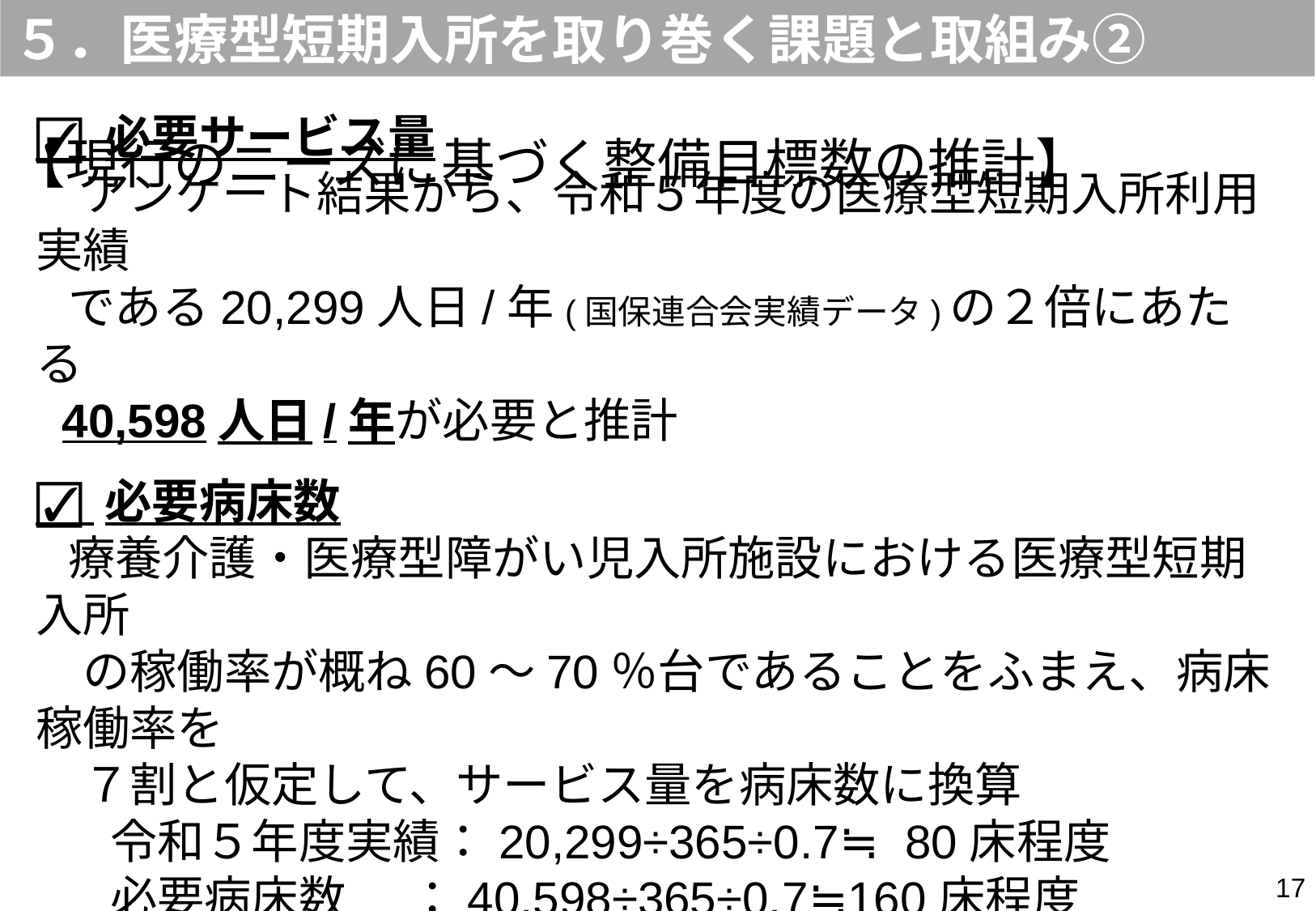

５．医療型短期入所を取り巻く課題と取組み②
【現行のニーズに基づく整備目標数の推計】
☑ 必要サービス量
　アンケート結果から、令和５年度の医療型短期入所利用実績
  である20,299人日/年(国保連合会実績データ)の２倍にあたる
  40,598人日/年が必要と推計

☑ 必要病床数
  療養介護・医療型障がい児入所施設における医療型短期入所
　の稼働率が概ね60～70％台であることをふまえ、病床稼働率を
　７割と仮定して、サービス量を病床数に換算
      令和５年度実績：20,299÷365÷0.7≒  80床程度
      必要病床数      ：40,598÷365÷0.7≒160床程度
      追加整備病床数：160-80＝80床程度
17